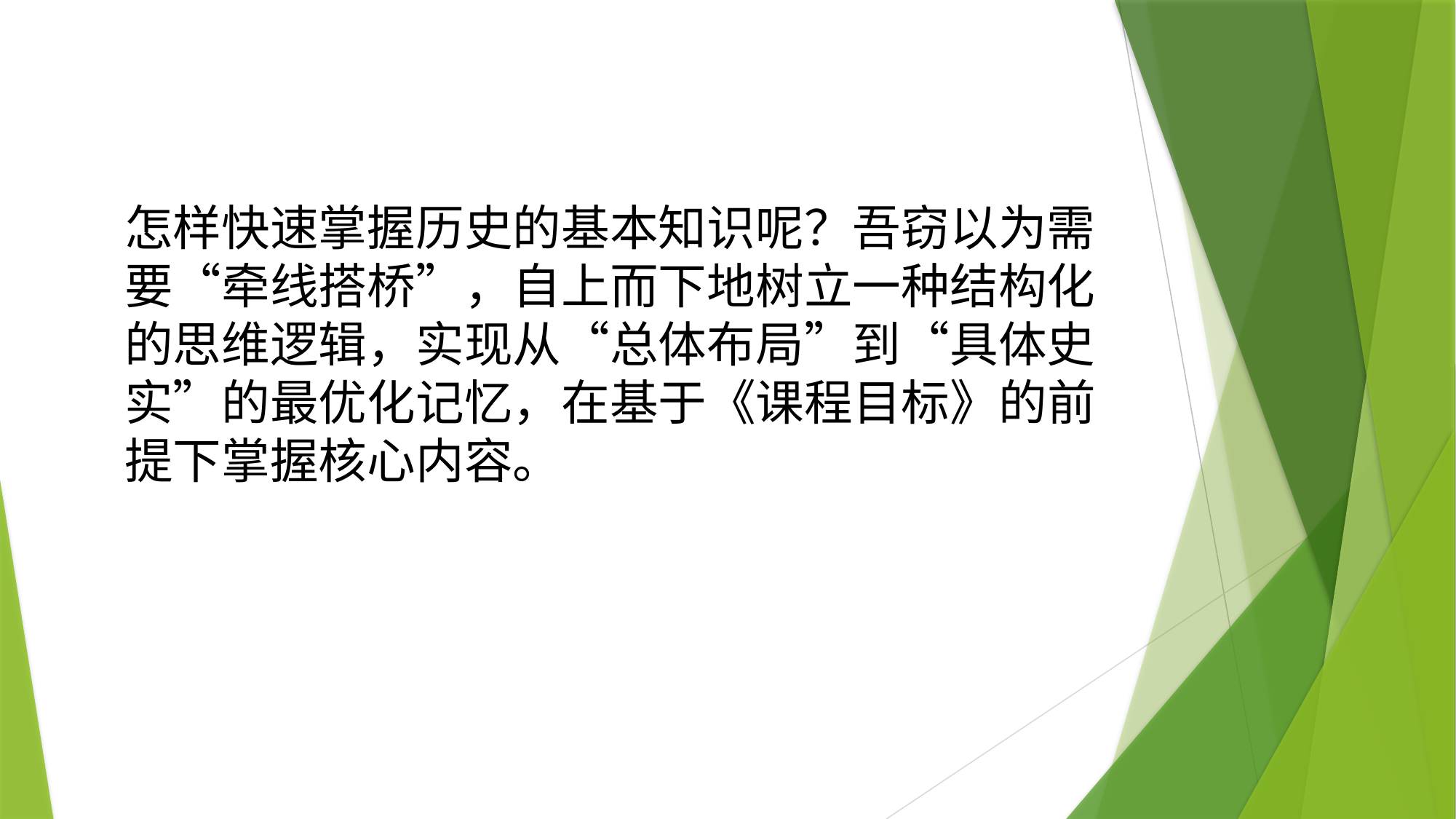

怎样快速掌握历史的基本知识呢？吾窃以为需要“牵线搭桥”，自上而下地树立一种结构化的思维逻辑，实现从“总体布局”到“具体史实”的最优化记忆，在基于《课程目标》的前提下掌握核心内容。